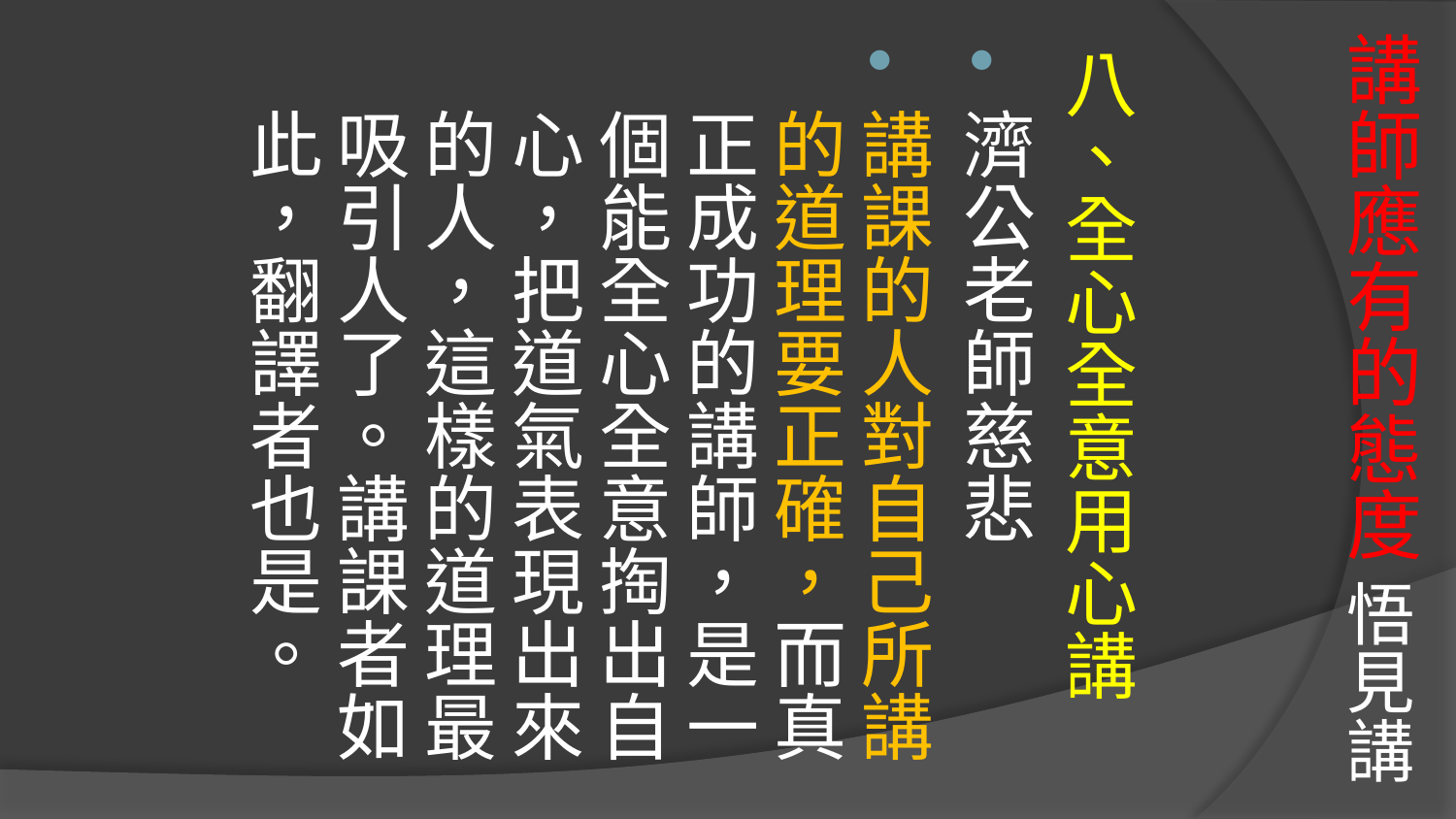

# 講師應有的態度 悟見講
八、全心全意用心講
濟公老師慈悲
講課的人對自己所講的道理要正確，而真正成功的講師，是一個能全心全意掏出自心，把道氣表現出來的人，這樣的道理最吸引人了。講課者如此，翻譯者也是。